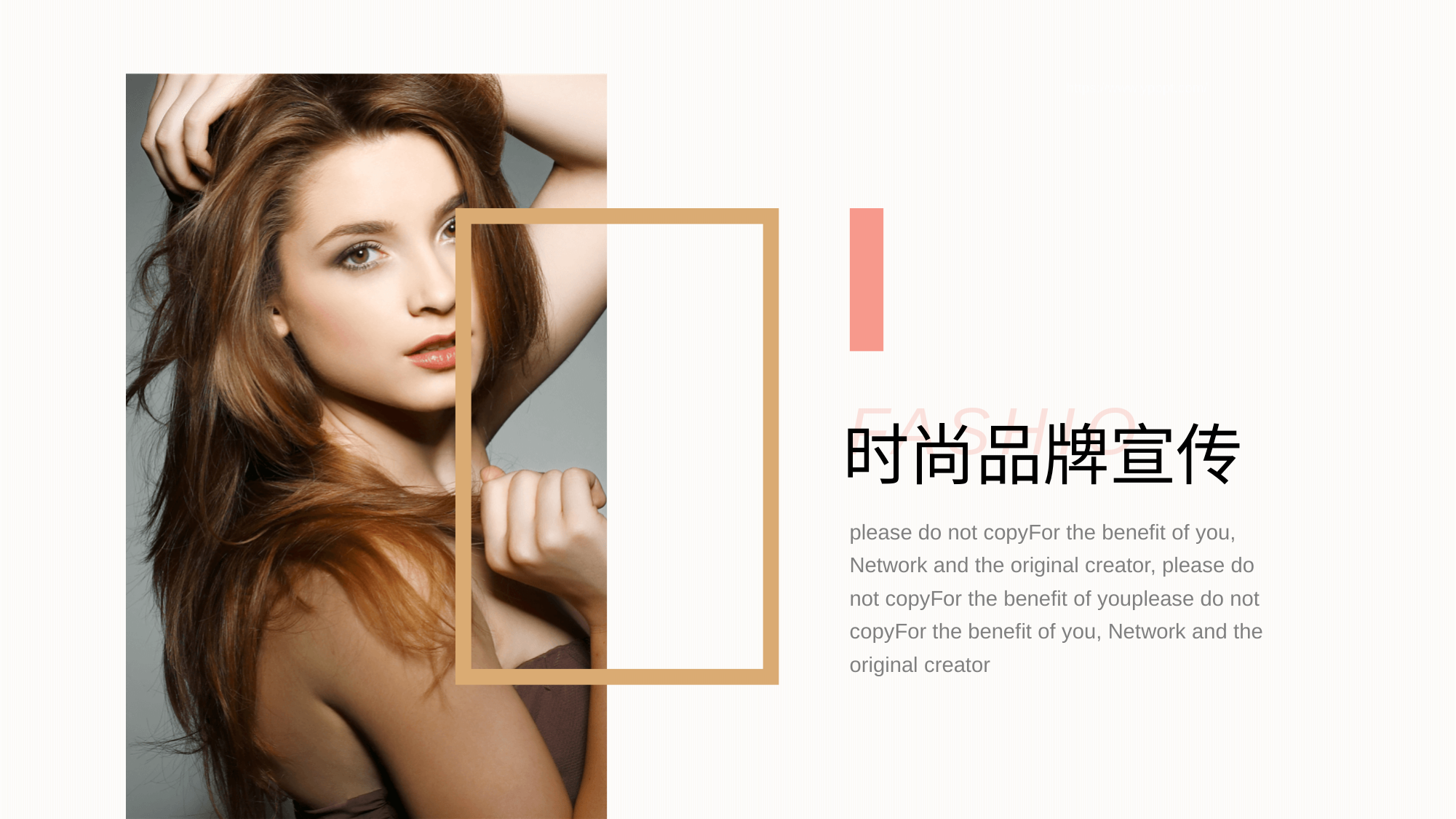

https://www.ypppt.com/

FASHION
时尚品牌宣传
please do not copyFor the benefit of you, Network and the original creator, please do not copyFor the benefit of youplease do not copyFor the benefit of you, Network and the original creator